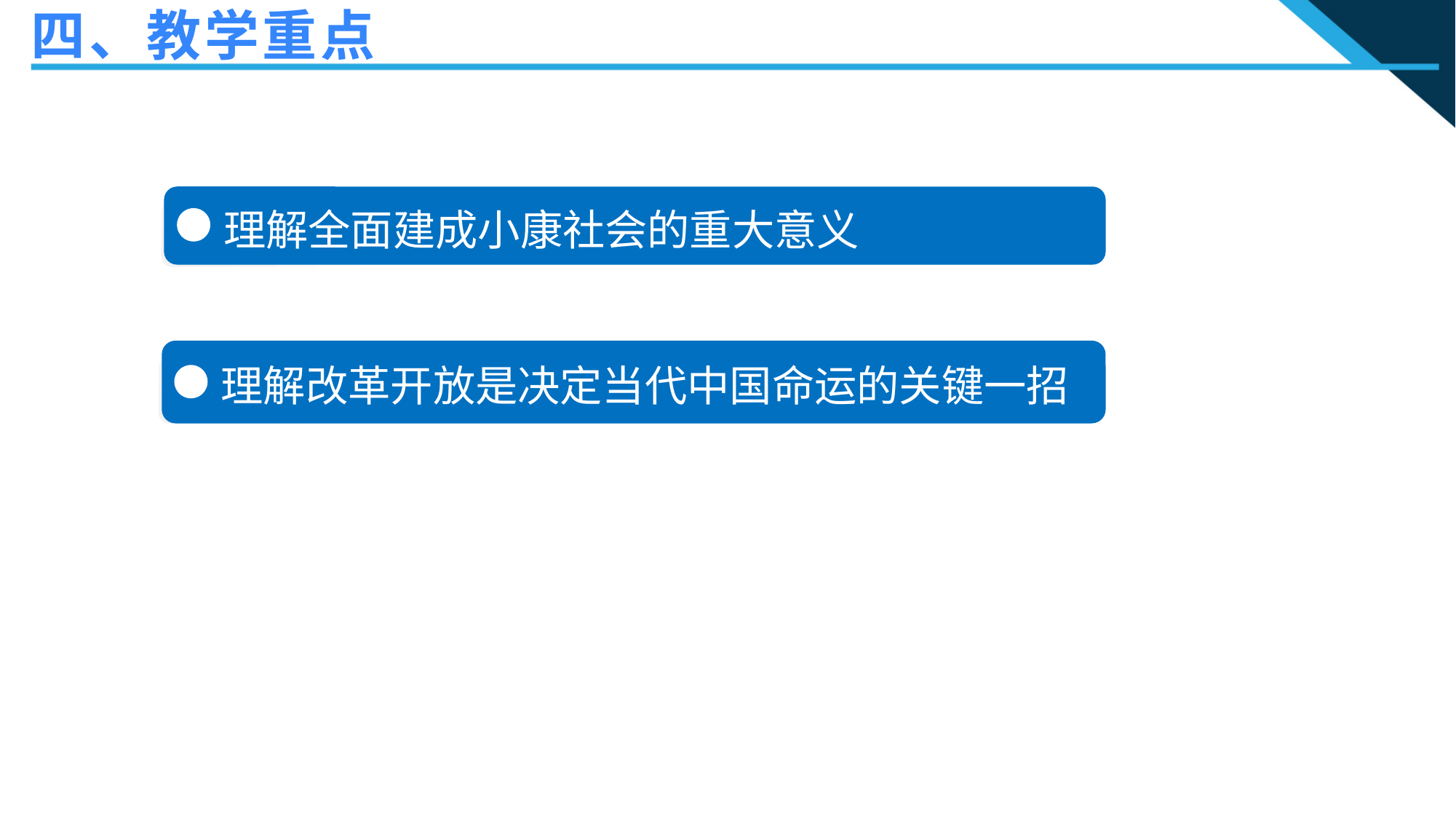

四、教学重点
理解全面建成小康社会的重大意义

理解改革开放是决定当代中国命运的关键一招